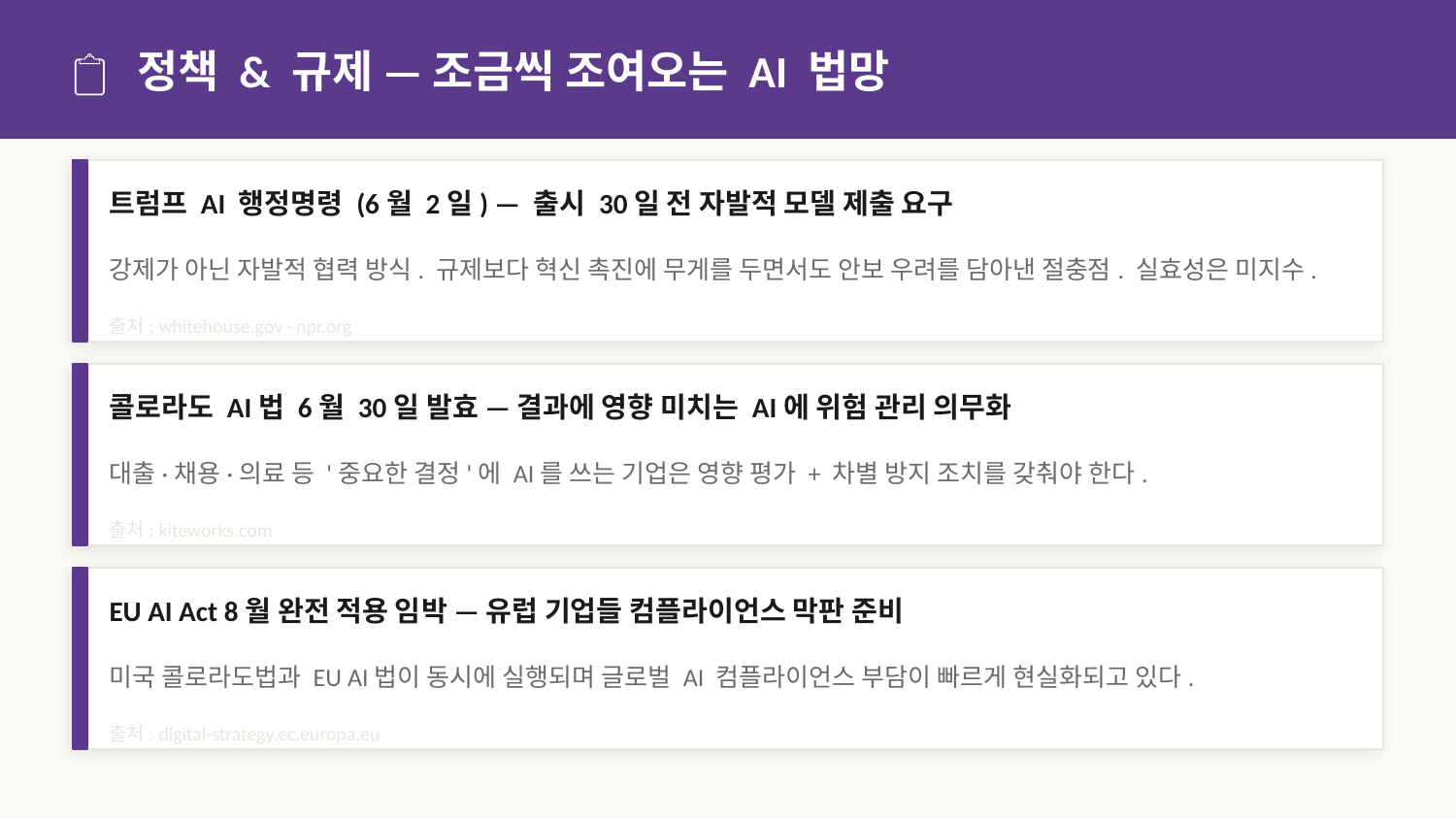

📋  정책 & 규제 — 조금씩 조여오는 AI 법망

트럼프 AI 행정명령 (6월 2일) — 출시 30일 전 자발적 모델 제출 요구
강제가 아닌 자발적 협력 방식. 규제보다 혁신 촉진에 무게를 두면서도 안보 우려를 담아낸 절충점. 실효성은 미지수.
출처: whitehouse.gov · npr.org

콜로라도 AI법 6월 30일 발효 — 결과에 영향 미치는 AI에 위험 관리 의무화
대출·채용·의료 등 '중요한 결정'에 AI를 쓰는 기업은 영향 평가 + 차별 방지 조치를 갖춰야 한다.
출처: kiteworks.com

EU AI Act 8월 완전 적용 임박 — 유럽 기업들 컴플라이언스 막판 준비
미국 콜로라도법과 EU AI법이 동시에 실행되며 글로벌 AI 컴플라이언스 부담이 빠르게 현실화되고 있다.
출처: digital-strategy.ec.europa.eu